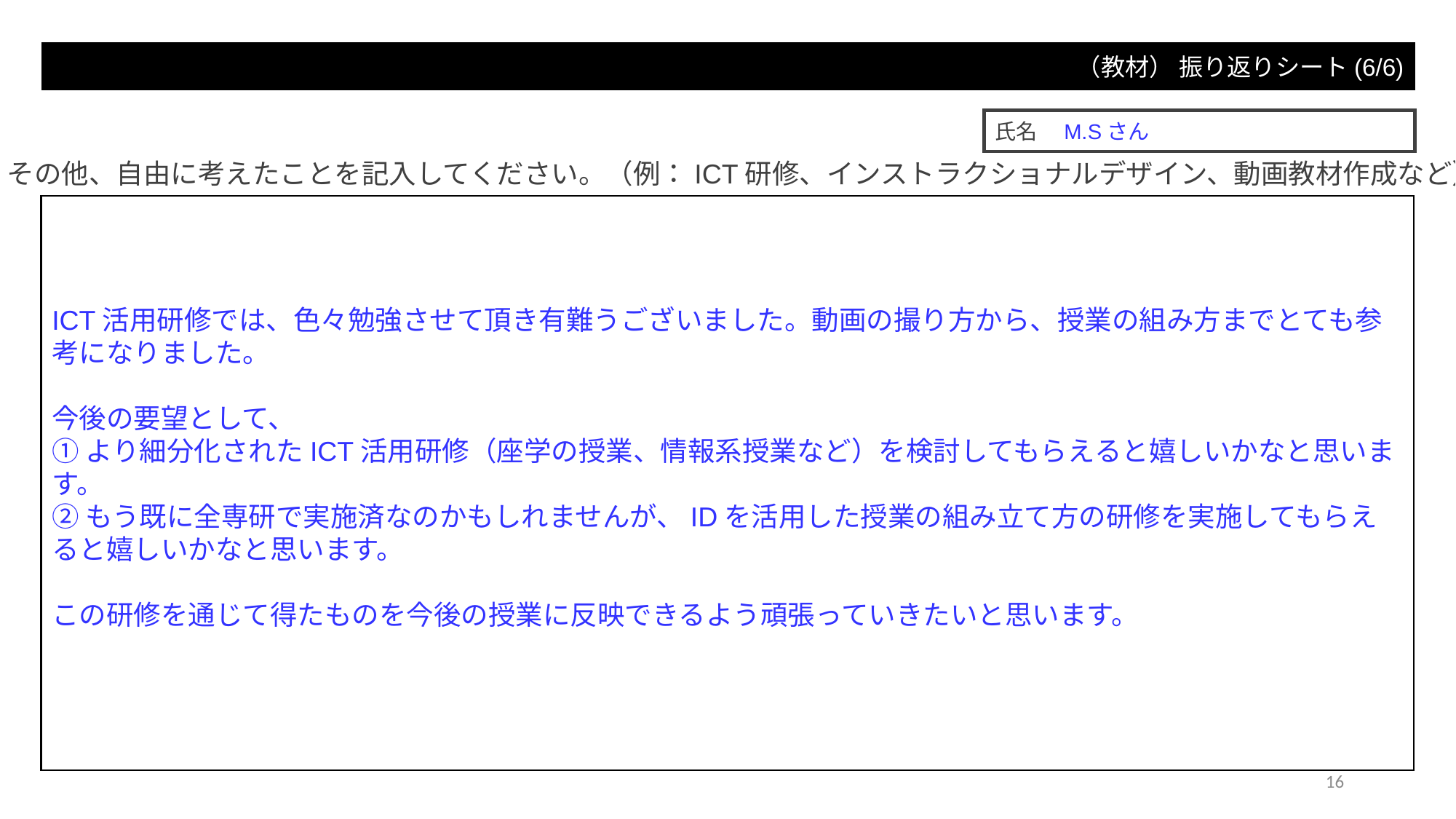

（教材） 振り返りシート(6/6)
氏名　M.Sさん
Q16.その他、自由に考えたことを記入してください。（例：ICT研修、インストラクショナルデザイン、動画教材作成など）
ICT活用研修では、色々勉強させて頂き有難うございました。動画の撮り方から、授業の組み方までとても参考になりました。

今後の要望として、
①より細分化されたICT活用研修（座学の授業、情報系授業など）を検討してもらえると嬉しいかなと思います。
②もう既に全専研で実施済なのかもしれませんが、IDを活用した授業の組み立て方の研修を実施してもらえると嬉しいかなと思います。

この研修を通じて得たものを今後の授業に反映できるよう頑張っていきたいと思います。

16